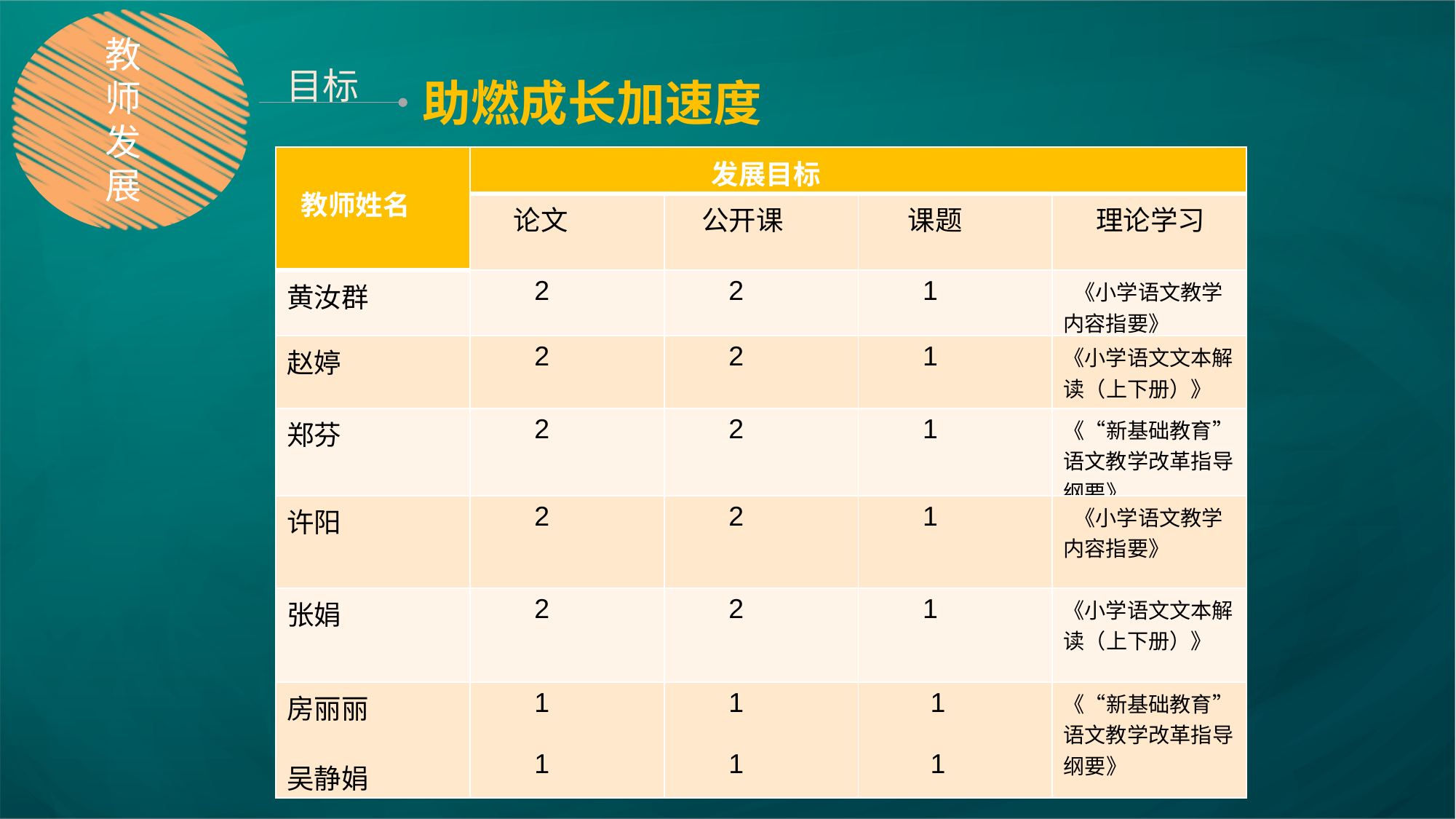

教师发展
目标
助燃成长加速度
| 教师姓名 | 发展目标 |  |  |  |
| --- | --- | --- | --- | --- |
|  | 论文 | 公开课 | 课题 | 理论学习 |
| 黄汝群 | 2 | 2 | 1 | 《小学语文教学内容指要》 |
| 赵婷 | 2 | 2 | 1 | 《小学语文文本解读（上下册）》 |
| 郑芬 | 2 | 2 | 1 | 《“新基础教育”语文教学改革指导纲要》 |
| 许阳 | 2 | 2 | 1 | 《小学语文教学内容指要》 |
| 张娟 | 2 | 2 | 1 | 《小学语文文本解读（上下册）》 |
| 房丽丽 吴静娟 | 1 1 | 1 1 | 1 1 | 《“新基础教育”语文教学改革指导纲要》 |